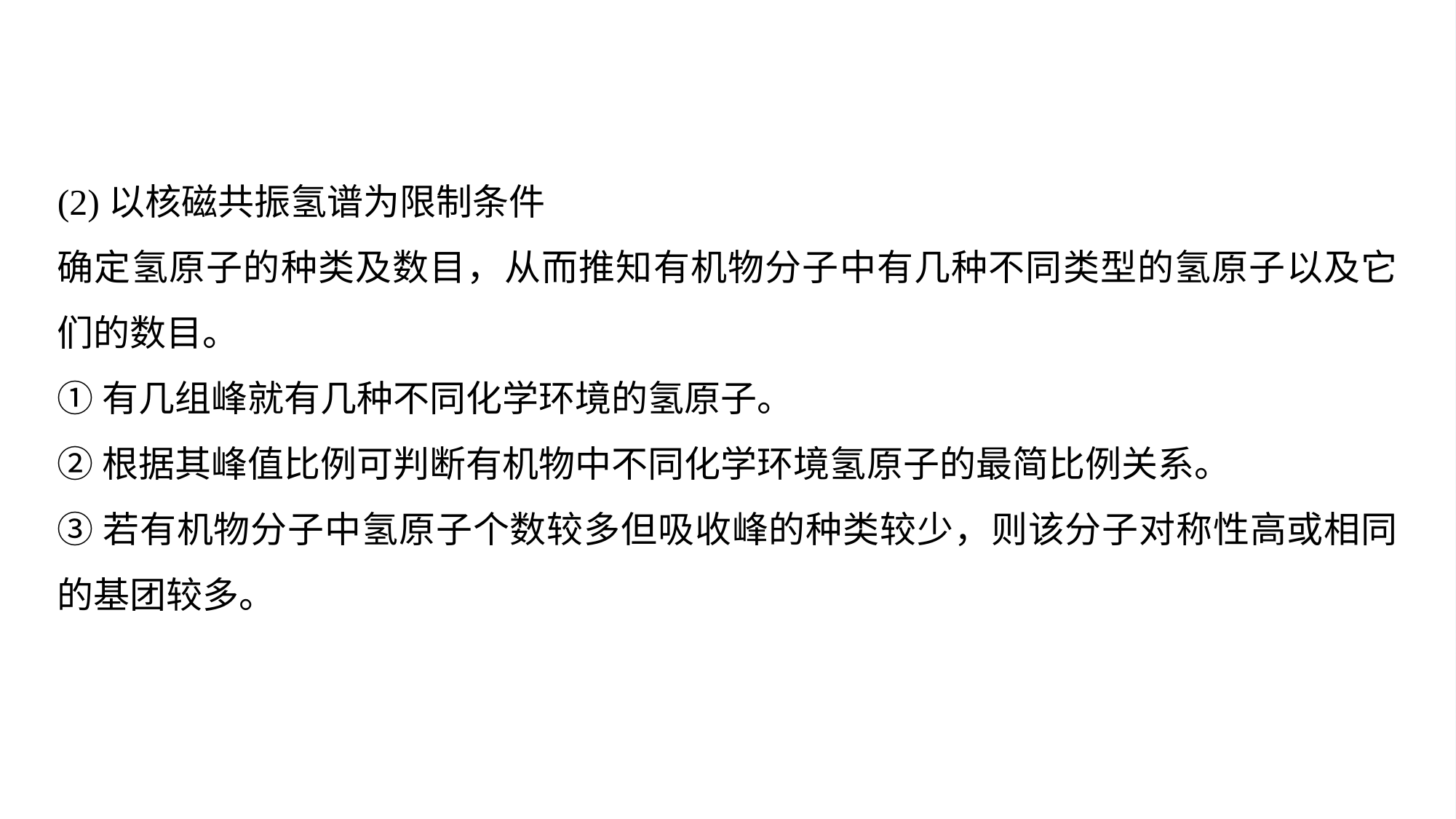

(2)以核磁共振氢谱为限制条件
确定氢原子的种类及数目，从而推知有机物分子中有几种不同类型的氢原子以及它们的数目。
①有几组峰就有几种不同化学环境的氢原子。
②根据其峰值比例可判断有机物中不同化学环境氢原子的最简比例关系。
③若有机物分子中氢原子个数较多但吸收峰的种类较少，则该分子对称性高或相同的基团较多。